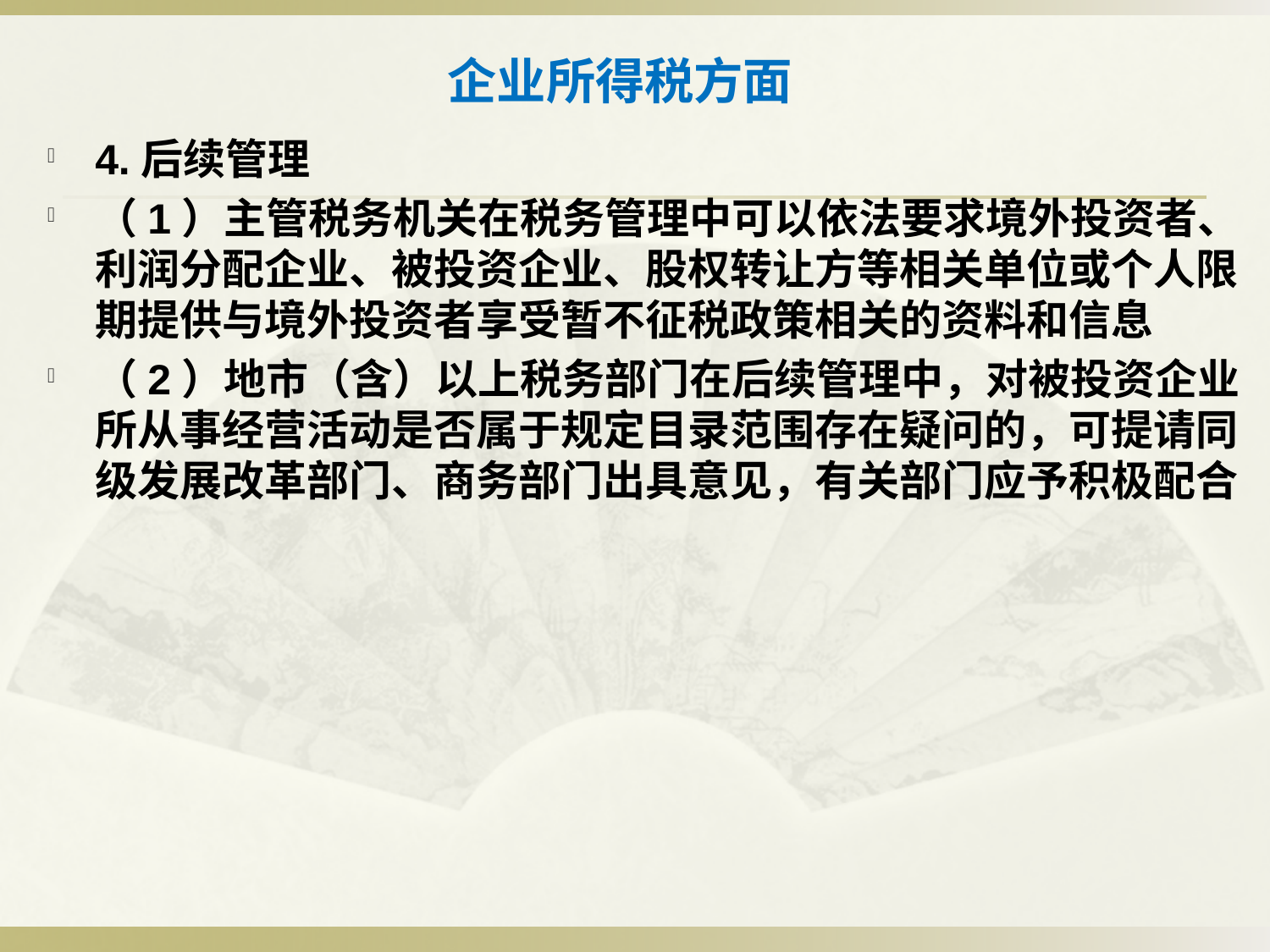

# 企业所得税方面
4.后续管理
（1）主管税务机关在税务管理中可以依法要求境外投资者、利润分配企业、被投资企业、股权转让方等相关单位或个人限期提供与境外投资者享受暂不征税政策相关的资料和信息
（2）地市（含）以上税务部门在后续管理中，对被投资企业所从事经营活动是否属于规定目录范围存在疑问的，可提请同级发展改革部门、商务部门出具意见，有关部门应予积极配合